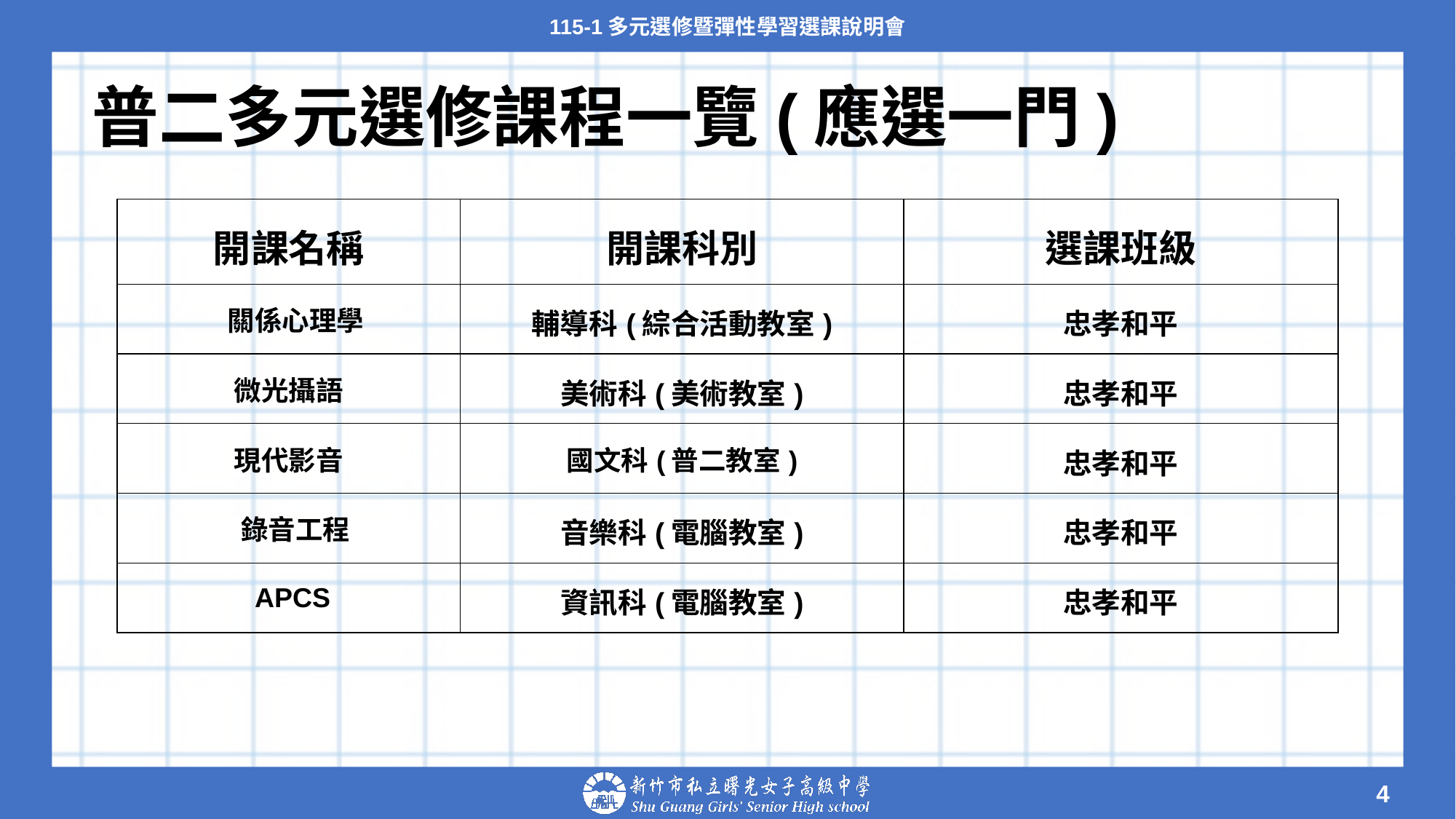

115-1多元選修暨彈性學習選課說明會
# 普二多元選修課程一覽(應選一門)
| 開課名稱 | 開課科別 | 選課班級 |
| --- | --- | --- |
| 關係心理學 | 輔導科(綜合活動教室) | 忠孝和平 |
| 微光攝語 | 美術科(美術教室) | 忠孝和平 |
| 現代影音 | 國文科(普二教室) | 忠孝和平 |
| 錄音工程 | 音樂科(電腦教室) | 忠孝和平 |
| APCS | 資訊科(電腦教室) | 忠孝和平 |

4